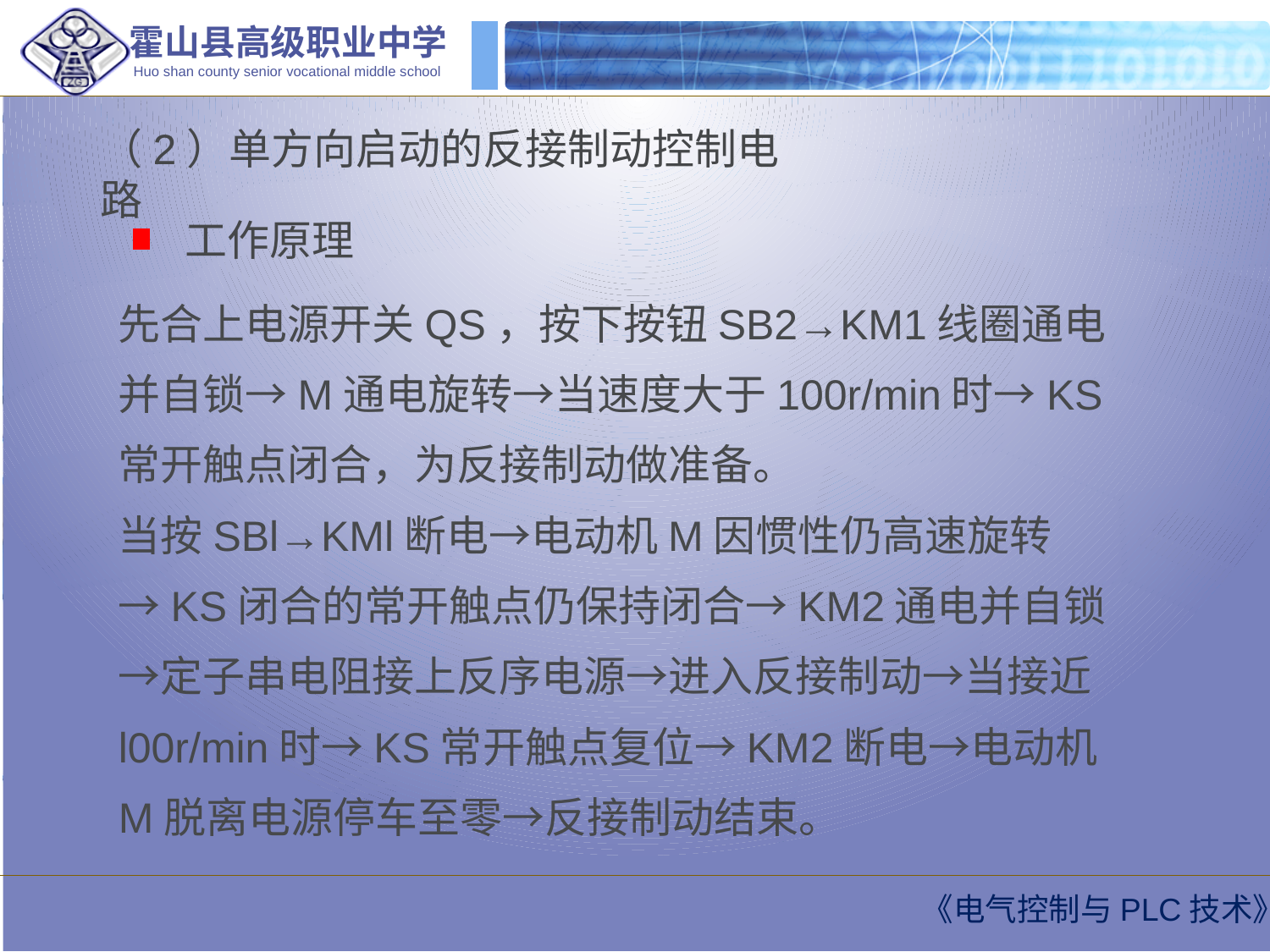

（2）单方向启动的反接制动控制电路
工作原理

先合上电源开关QS，按下按钮SB2→KM1线圈通电并自锁→M通电旋转→当速度大于100r/min时→KS常开触点闭合，为反接制动做准备。
当按SBl→KMl断电→电动机M因惯性仍高速旋转→KS闭合的常开触点仍保持闭合→KM2通电并自锁→定子串电阻接上反序电源→进入反接制动→当接近l00r/min时→KS常开触点复位→KM2断电→电动机M脱离电源停车至零→反接制动结束。